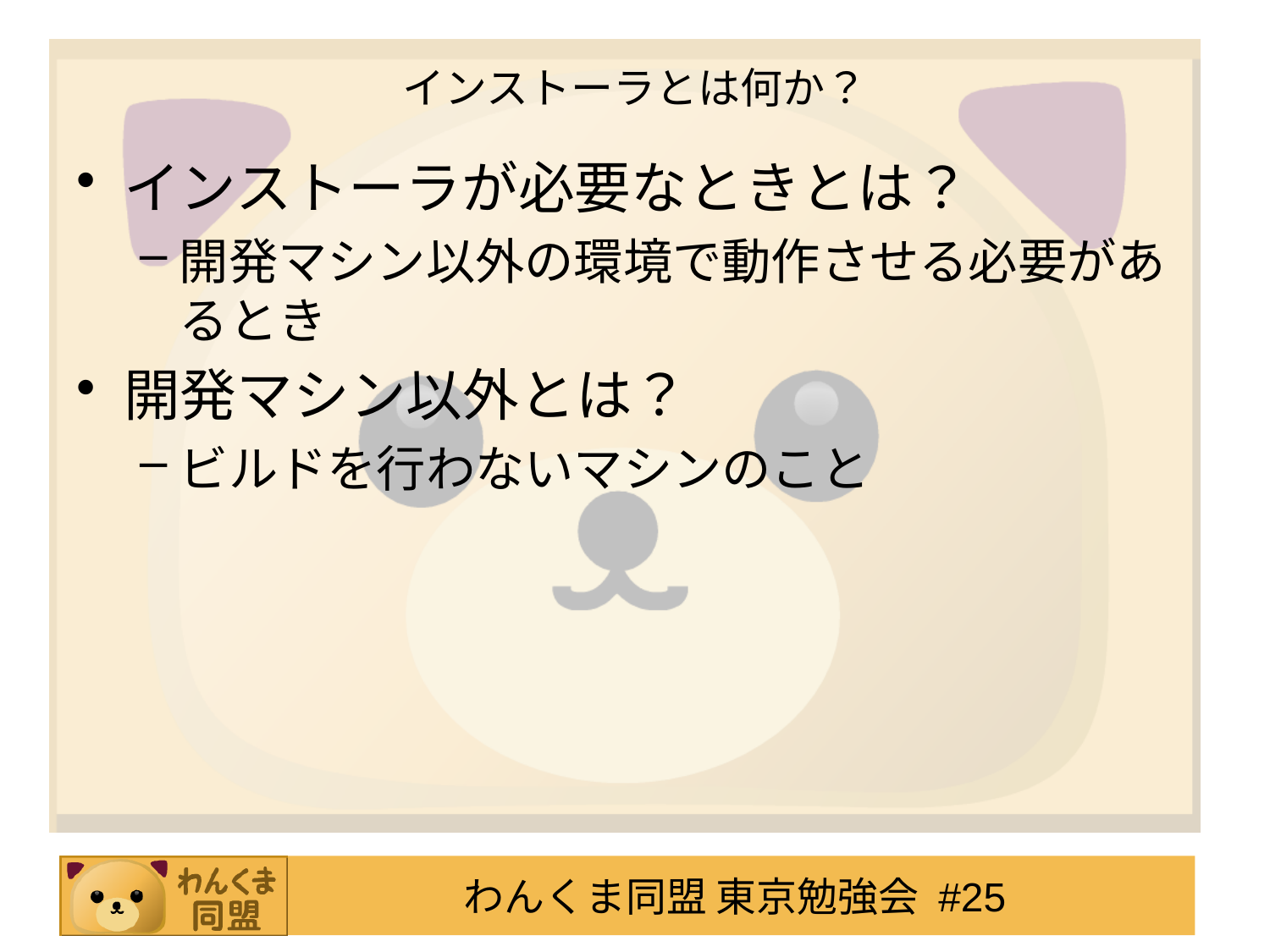

# インストーラとは何か？
インストーラが必要なときとは？
開発マシン以外の環境で動作させる必要があるとき
開発マシン以外とは？
ビルドを行わないマシンのこと